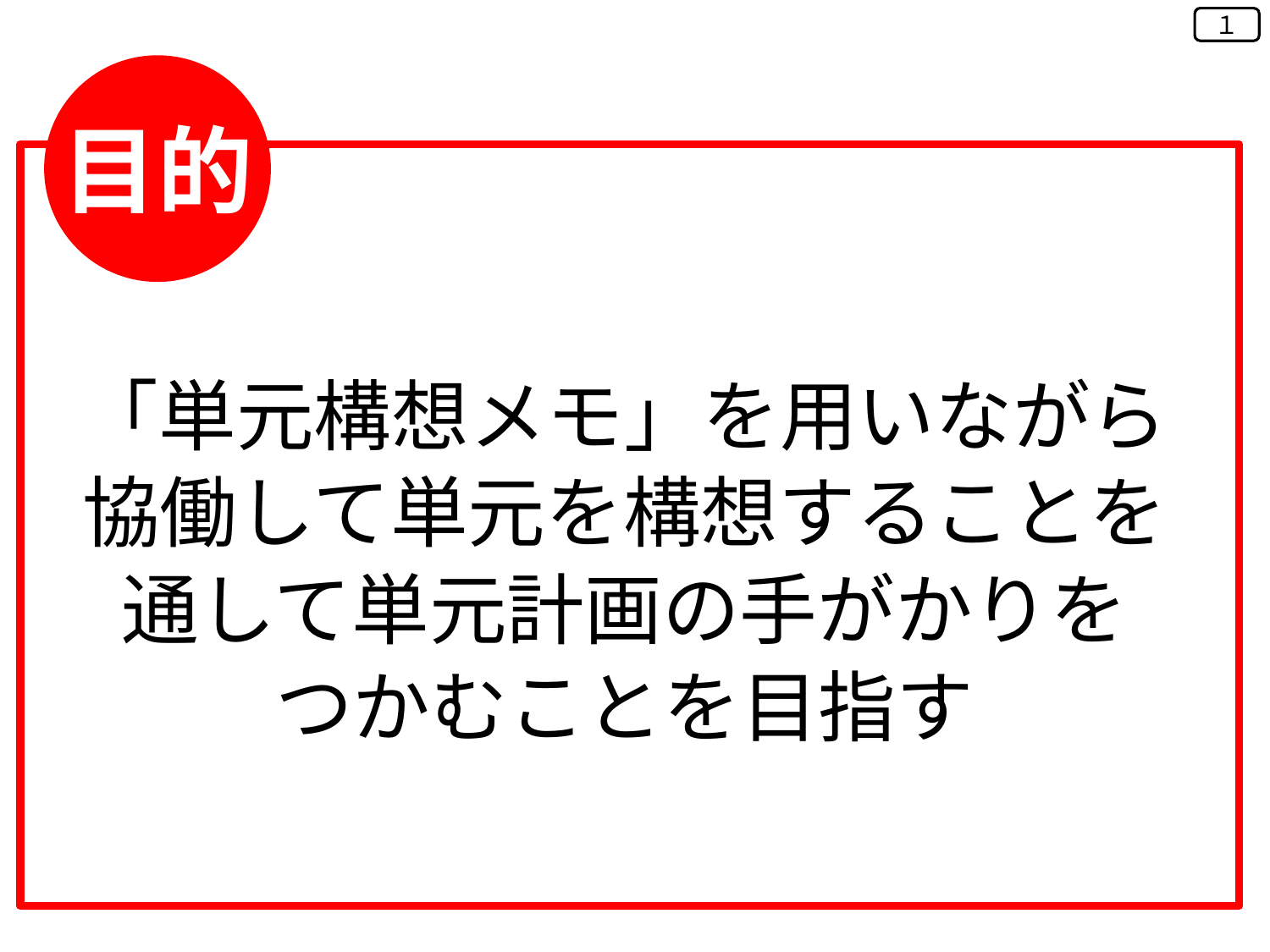

１

目的

「単元構想メモ」を用いながら
協働して単元を構想することを
通して単元計画の手がかりを
つかむことを目指す